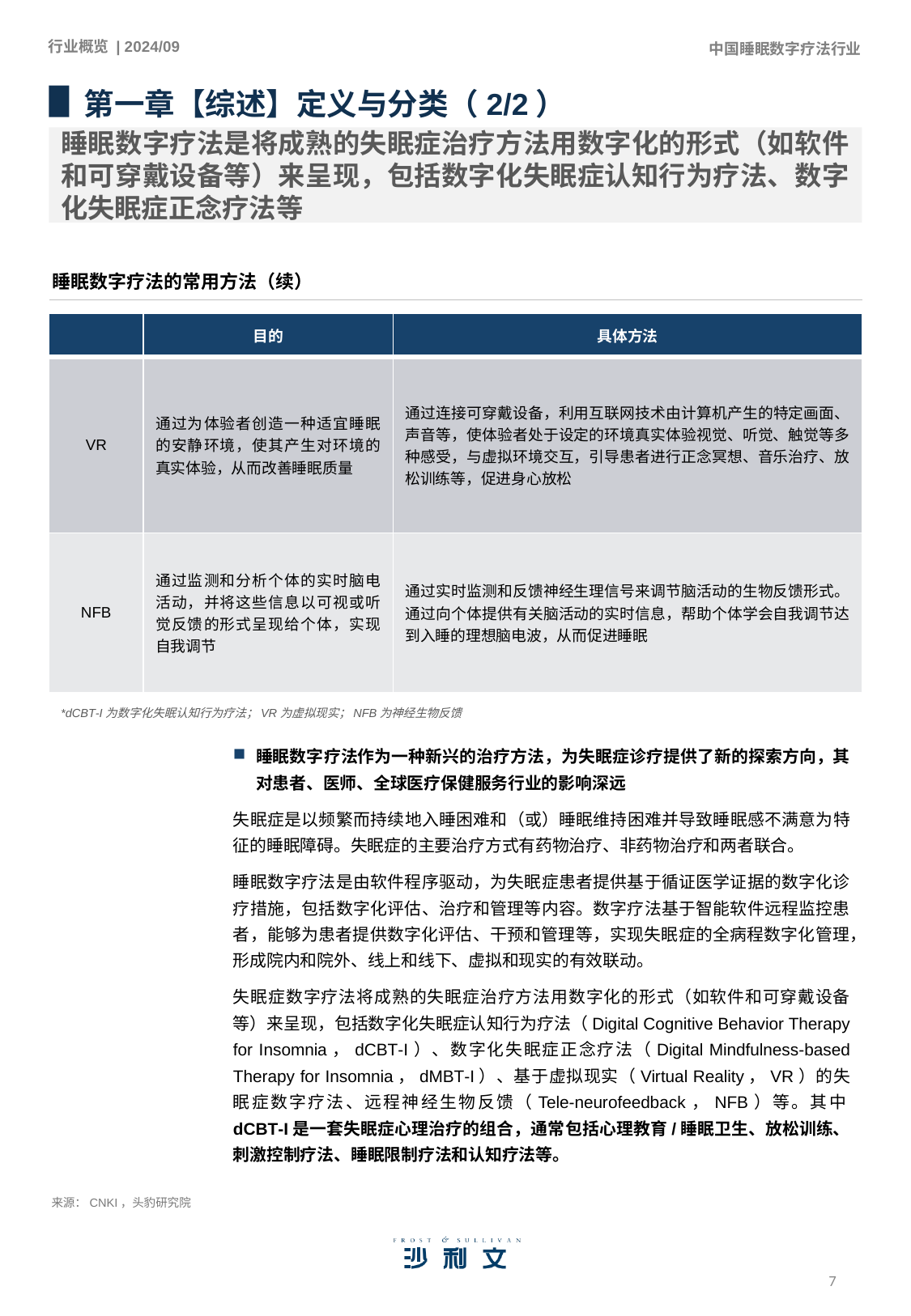

第一章【综述】定义与分类（2/2）

睡眠数字疗法是将成熟的失眠症治疗方法用数字化的形式（如软件和可穿戴设备等）来呈现，包括数字化失眠症认知行为疗法、数字化失眠症正念疗法等
睡眠数字疗法的常用方法（续）
|  | 目的 | 具体方法 |
| --- | --- | --- |
| VR | 通过为体验者创造一种适宜睡眠的安静环境，使其产生对环境的真实体验，从而改善睡眠质量 | 通过连接可穿戴设备，利用互联网技术由计算机产生的特定画面、声音等，使体验者处于设定的环境真实体验视觉、听觉、触觉等多种感受，与虚拟环境交互，引导患者进行正念冥想、音乐治疗、放松训练等，促进身心放松 |
| NFB | 通过监测和分析个体的实时脑电活动，并将这些信息以可视或听觉反馈的形式呈现给个体，实现自我调节 | 通过实时监测和反馈神经生理信号来调节脑活动的生物反馈形式。通过向个体提供有关脑活动的实时信息，帮助个体学会自我调节达到入睡的理想脑电波，从而促进睡眠 |
*dCBT‑I为数字化失眠认知行为疗法；VR为虚拟现实；NFB为神经生物反馈
睡眠数字疗法作为一种新兴的治疗方法，为失眠症诊疗提供了新的探索方向，其对患者、医师、全球医疗保健服务行业的影响深远
失眠症是以频繁而持续地入睡困难和（或）睡眠维持困难并导致睡眠感不满意为特征的睡眠障碍。失眠症的主要治疗方式有药物治疗、非药物治疗和两者联合。
睡眠数字疗法是由软件程序驱动，为失眠症患者提供基于循证医学证据的数字化诊疗措施，包括数字化评估、治疗和管理等内容。数字疗法基于智能软件远程监控患者，能够为患者提供数字化评估、干预和管理等，实现失眠症的全病程数字化管理，形成院内和院外、线上和线下、虚拟和现实的有效联动。
失眠症数字疗法将成熟的失眠症治疗方法用数字化的形式（如软件和可穿戴设备等）来呈现，包括数字化失眠症认知行为疗法（Digital Cognitive Behavior Therapy for Insomnia，dCBT‑I）、数字化失眠症正念疗法（Digital Mindfulness‑based Therapy for Insomnia，dMBT‑I）、基于虚拟现实（Virtual Reality，VR）的失眠症数字疗法、远程神经生物反馈（Tele‑neurofeedback，NFB）等。其中dCBT‑I是一套失眠症心理治疗的组合，通常包括心理教育/睡眠卫生、放松训练、刺激控制疗法、睡眠限制疗法和认知疗法等。
来源：CNKI，头豹研究院